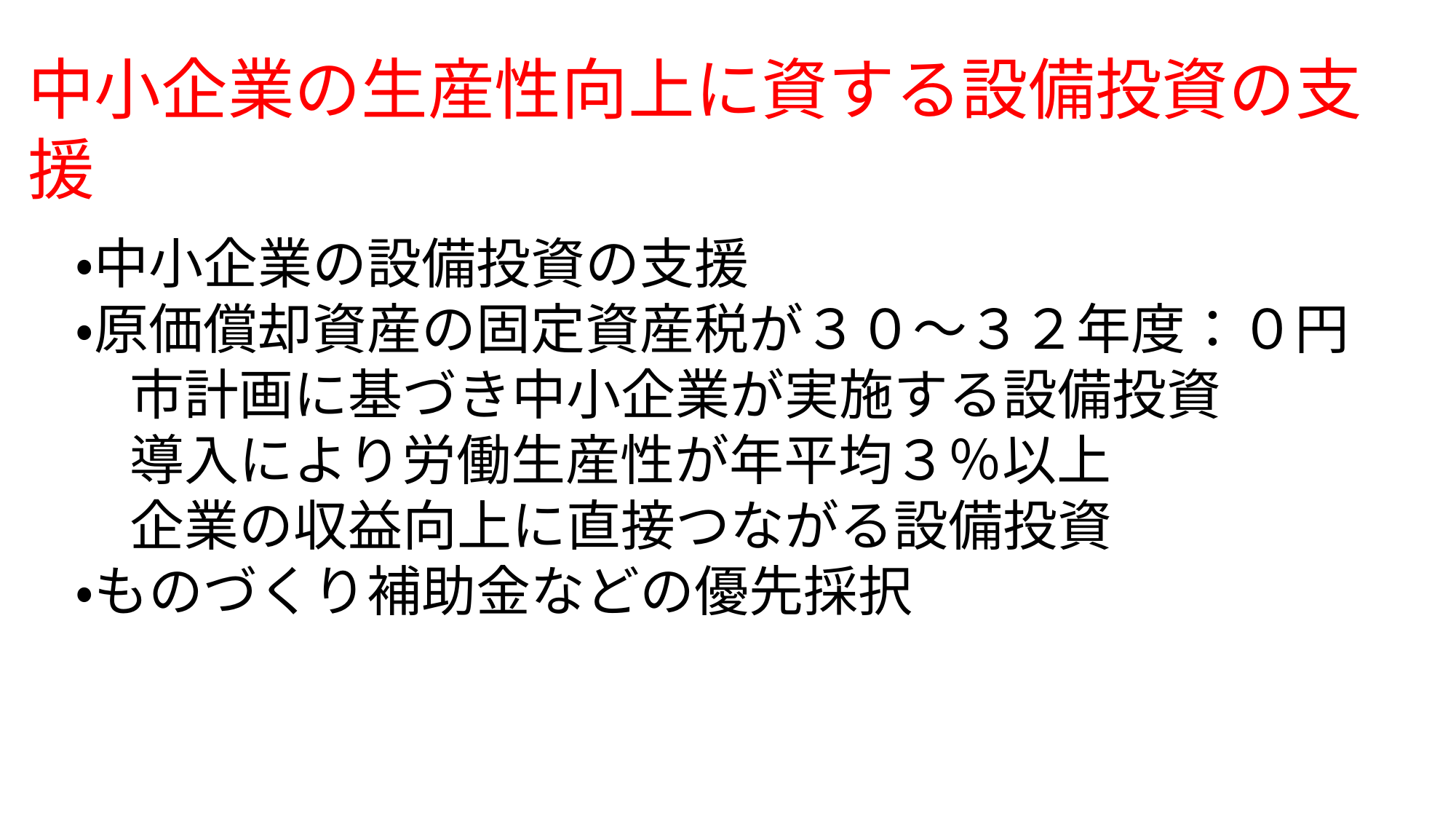

中小企業の生産性向上に資する設備投資の支援
・中小企業の設備投資の支援
・原価償却資産の固定資産税が３０～３２年度：０円
　市計画に基づき中小企業が実施する設備投資
　導入により労働生産性が年平均３％以上
　企業の収益向上に直接つながる設備投資
・ものづくり補助金などの優先採択